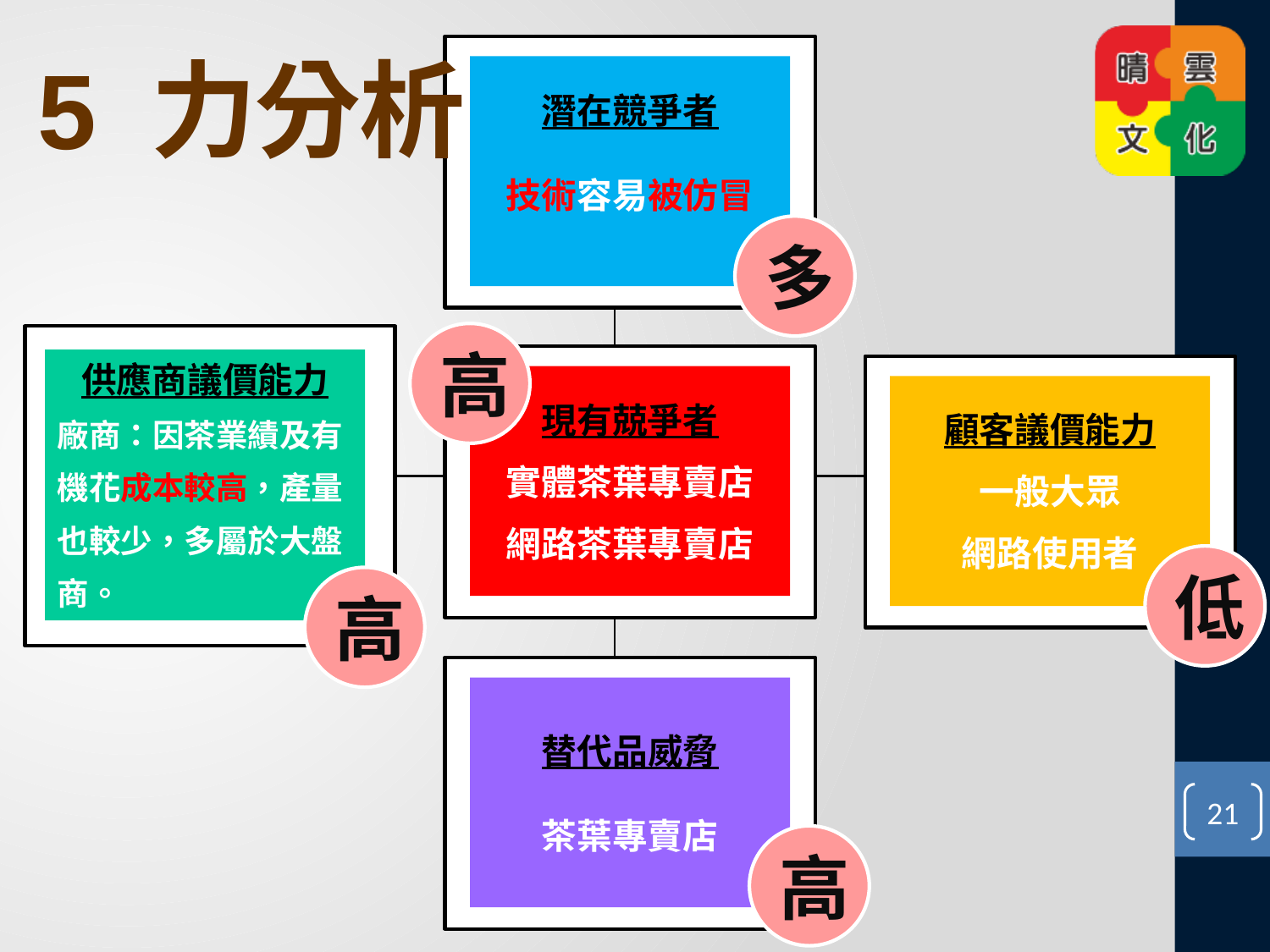

# 5 力分析

潛在競爭者

技術容易被仿冒

多
高

供應商議價能力
廠商：因茶業績及有機花成本較高，產量也較少，多屬於大盤商。

現有兢爭者
實體茶葉專賣店
網路茶葉專賣店

顧客議價能力
一般大眾
網路使用者
低
高

替代品威脅

茶葉專賣店
21
高